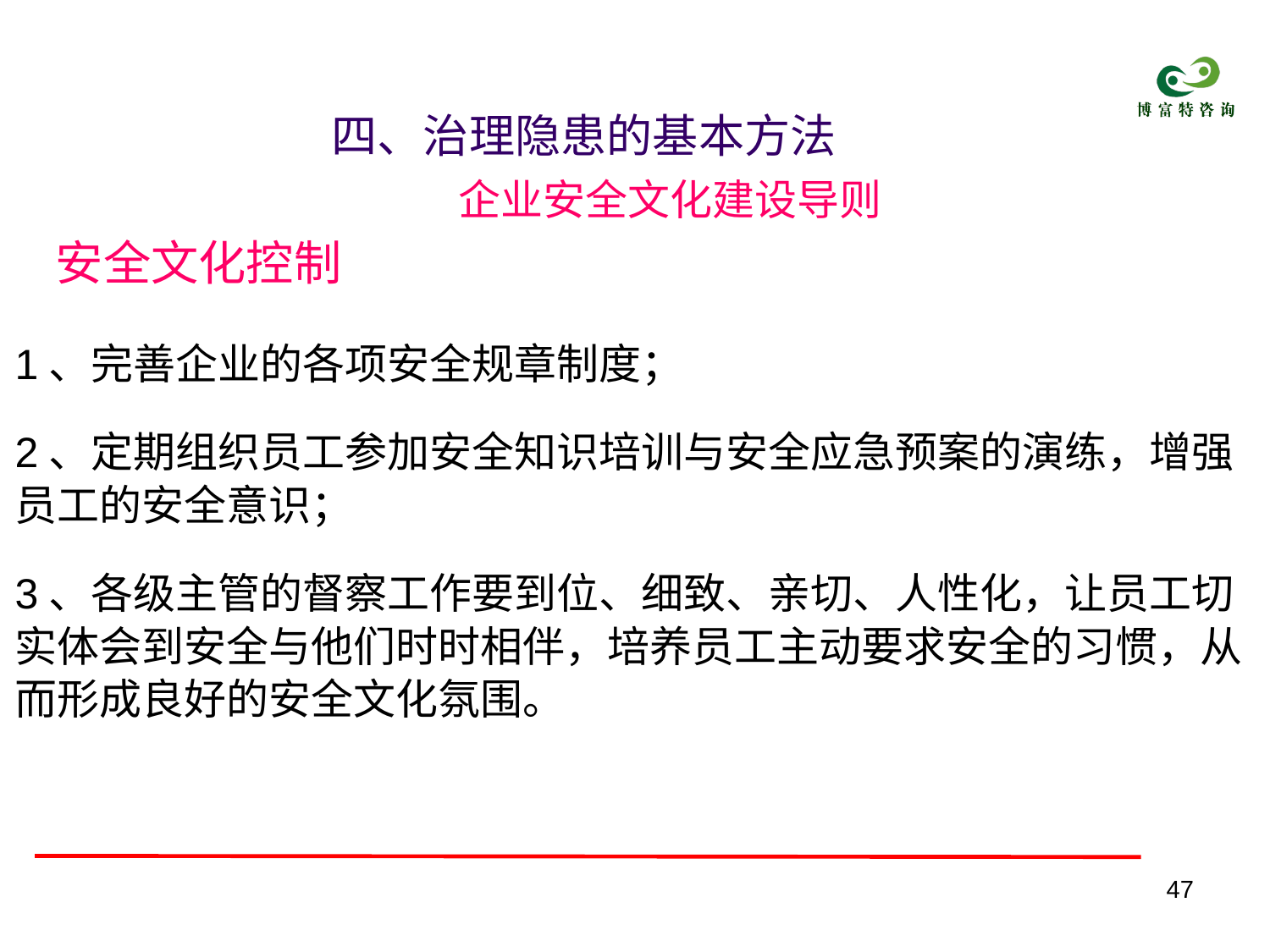

四、治理隐患的基本方法

	企业安全文化建设导则
安全文化控制
1、完善企业的各项安全规章制度；

2、定期组织员工参加安全知识培训与安全应急预案的演练，增强员工的安全意识；

3、各级主管的督察工作要到位、细致、亲切、人性化，让员工切实体会到安全与他们时时相伴，培养员工主动要求安全的习惯，从而形成良好的安全文化氛围。